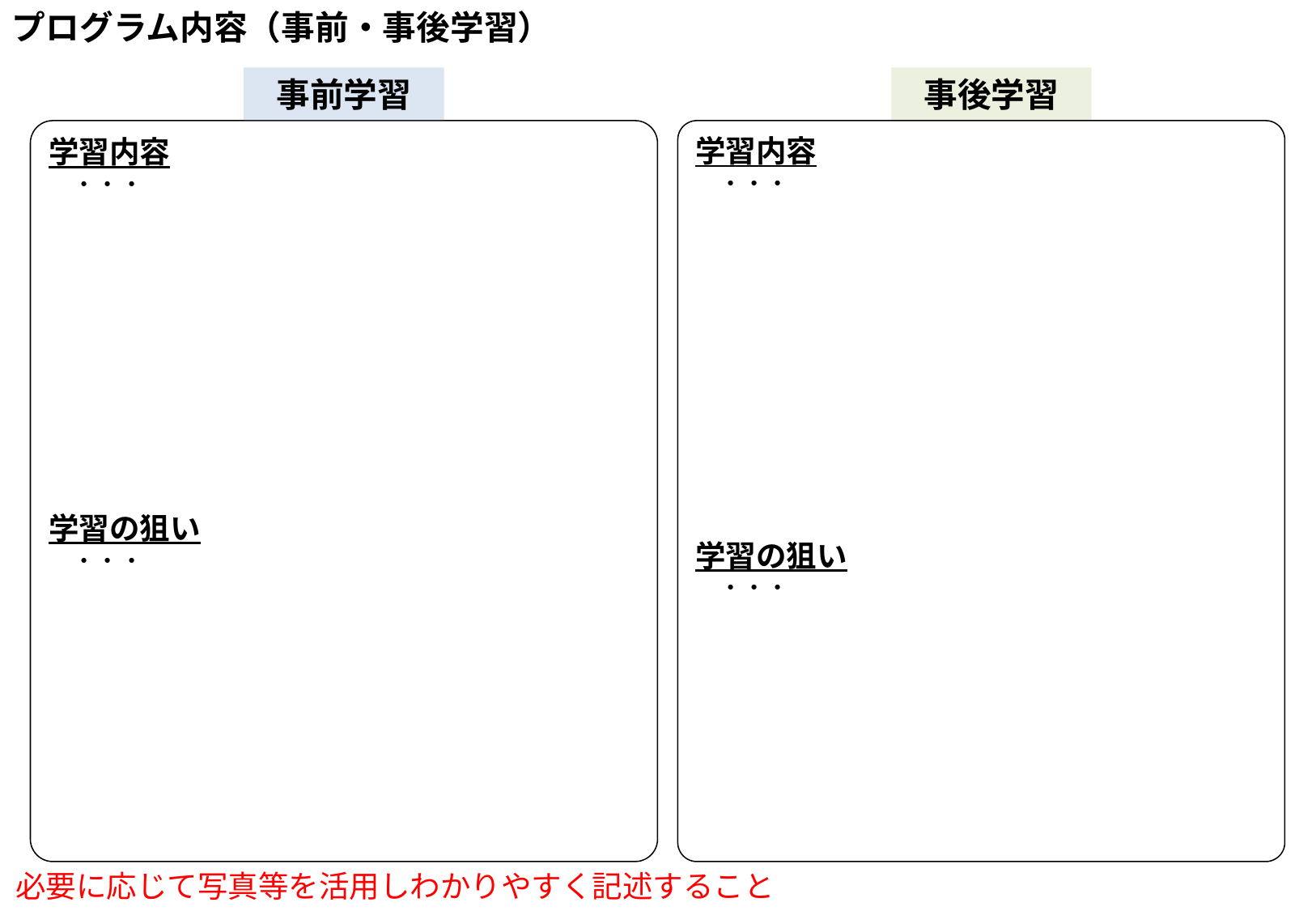

プログラム内容（事前・事後学習）
事前学習
事後学習
学習内容
　・・・

学習の狙い
　・・・
学習内容
　・・・

学習の狙い
　・・・
必要に応じて写真等を活用しわかりやすく記述すること